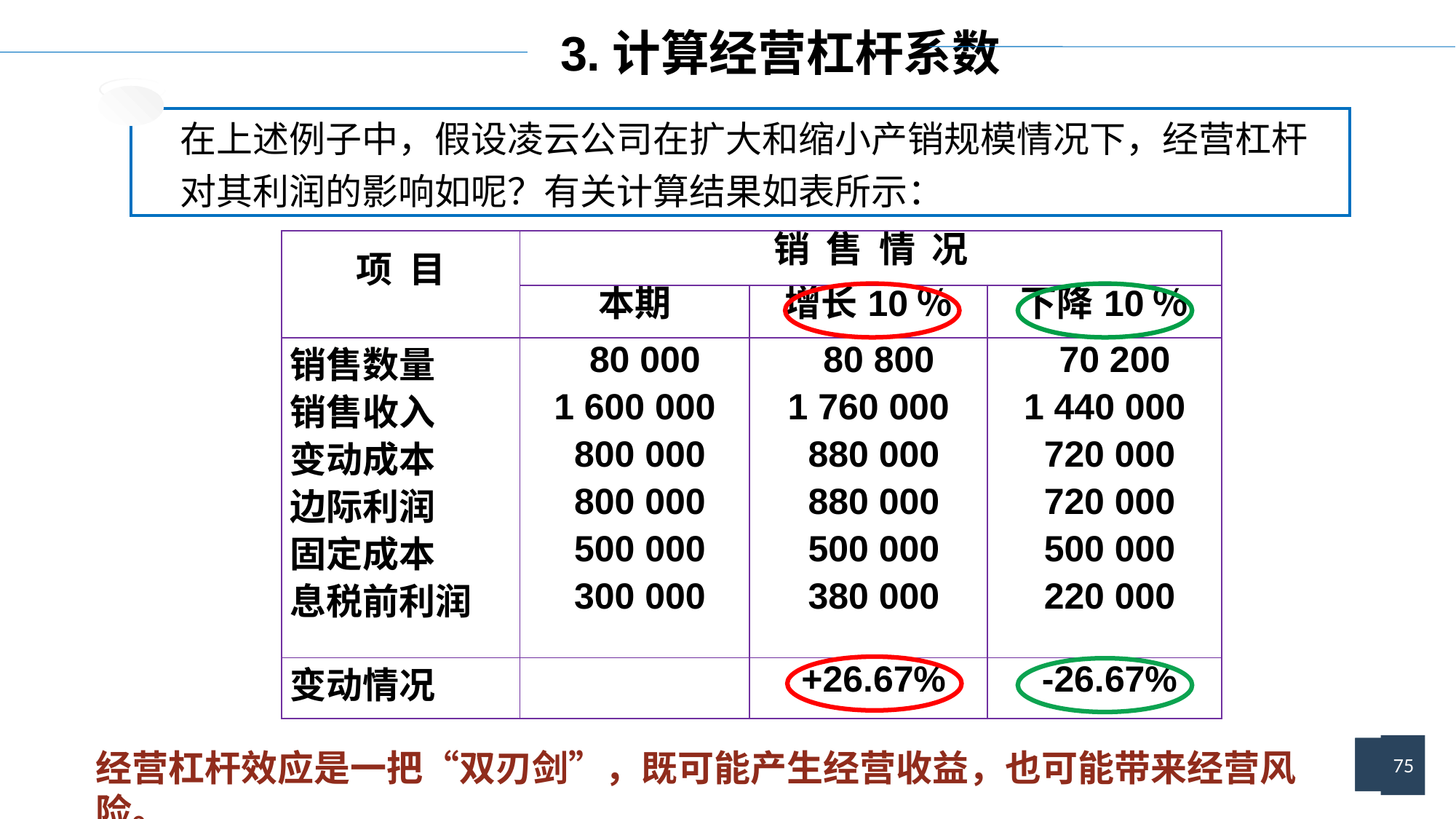

3.计算经营杠杆系数

在上述例子中，假设凌云公司在扩大和缩小产销规模情况下，经营杠杆对其利润的影响如呢？有关计算结果如表所示：
| 项 目 | 销 售 情 况 |  |  |
| --- | --- | --- | --- |
|  | 本期 | 增长10％ | 下降10％ |
| 销售数量 销售收入 变动成本 边际利润 固定成本 息税前利润 | 80 000 1 600 000 800 000 800 000 500 000 300 000 | 80 800 1 760 000 880 000 880 000 500 000 380 000 | 70 200 1 440 000 720 000 720 000 500 000 220 000 |
| 变动情况 |  | +26.67% | -26.67% |

75
经营杠杆效应是一把“双刃剑”，既可能产生经营收益，也可能带来经营风险。